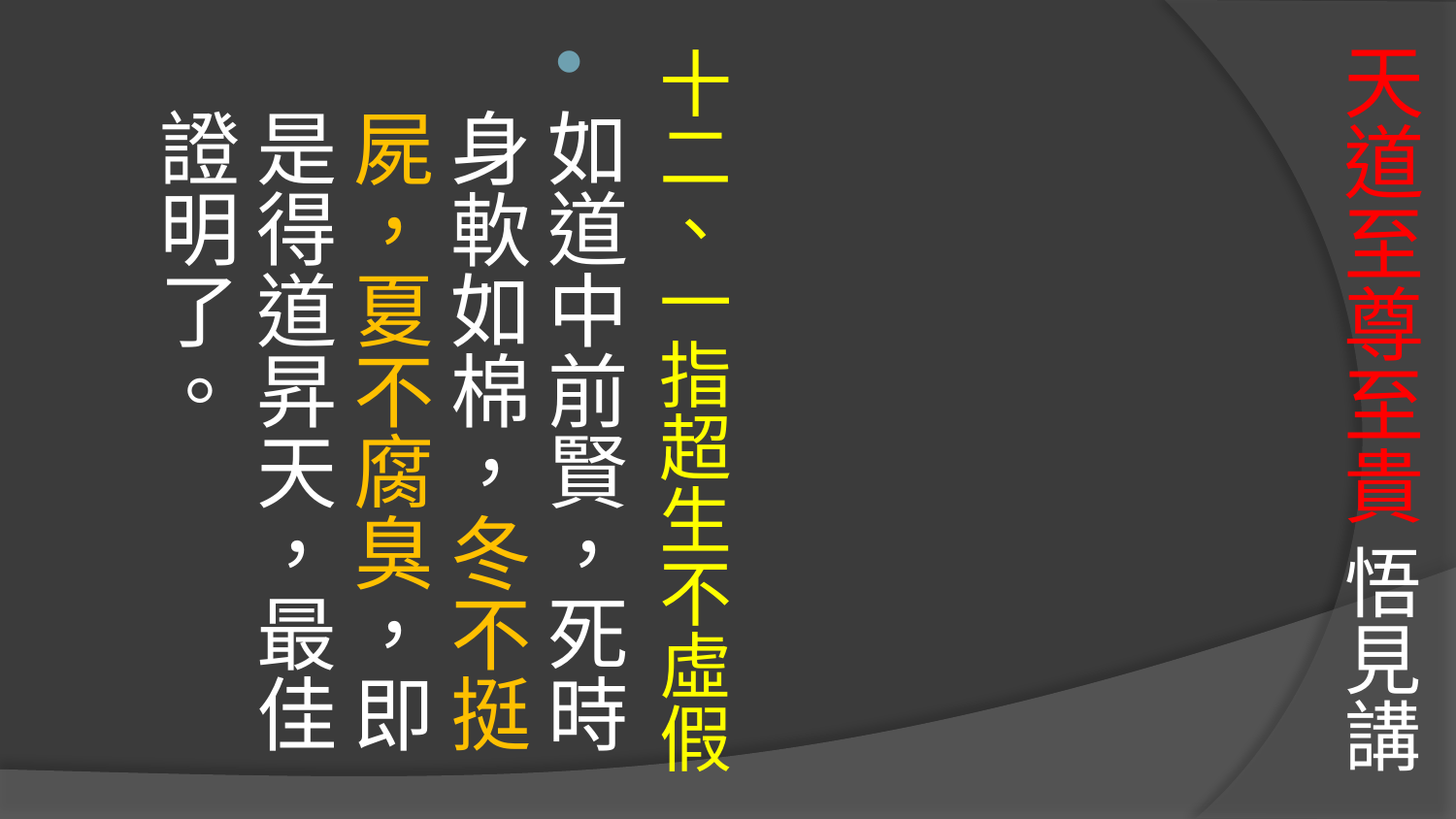

# 天道至尊至貴 悟見講
十二、一指超生不虛假
如道中前賢，死時身軟如棉，冬不挺屍，夏不腐臭，即是得道昇天，最佳證明了。